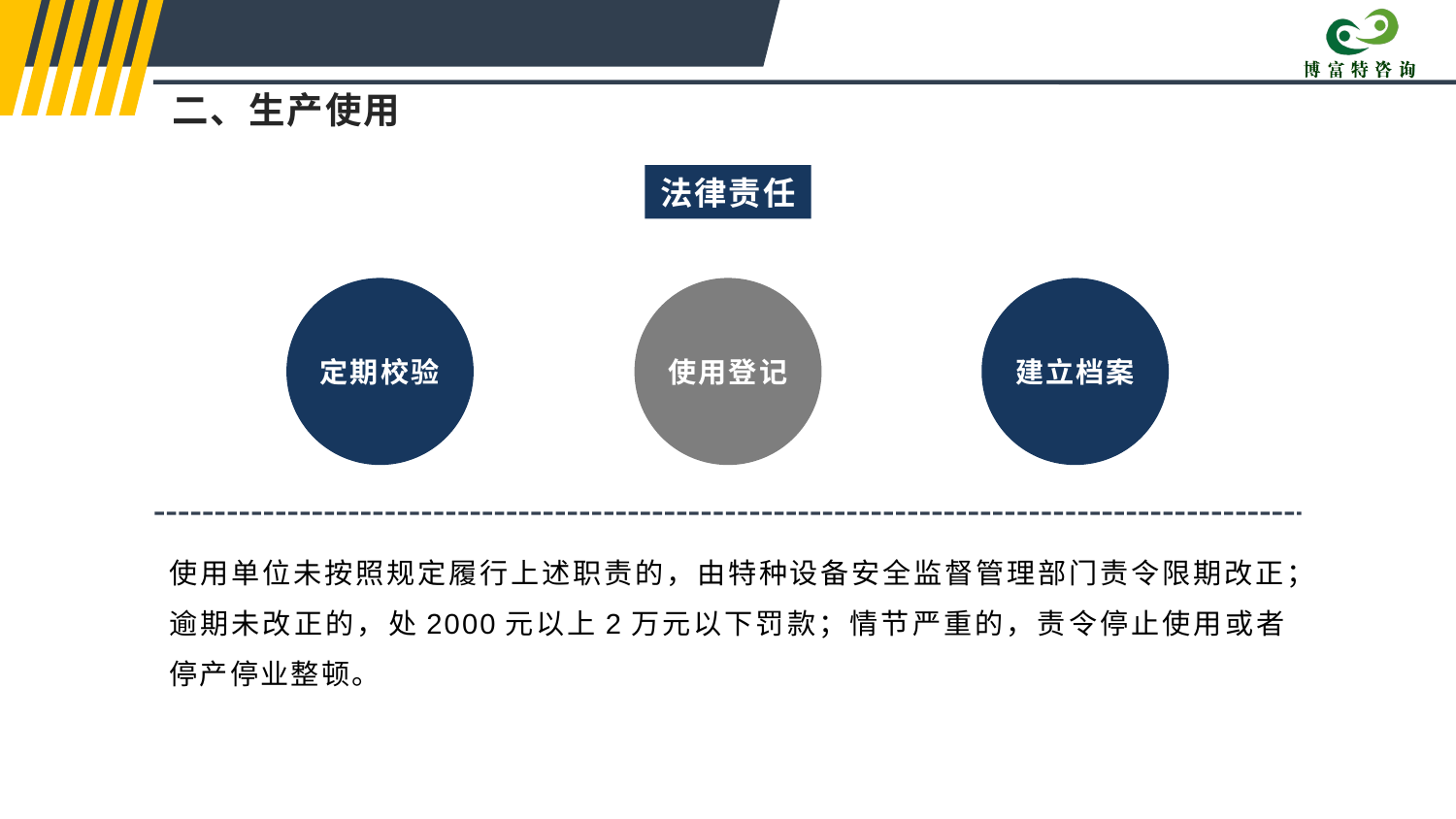

二、生产使用
法律责任
定期校验
使用登记
建立档案

使用单位未按照规定履行上述职责的，由特种设备安全监督管理部门责令限期改正；逾期未改正的，处2000元以上2万元以下罚款；情节严重的，责令停止使用或者停产停业整顿。